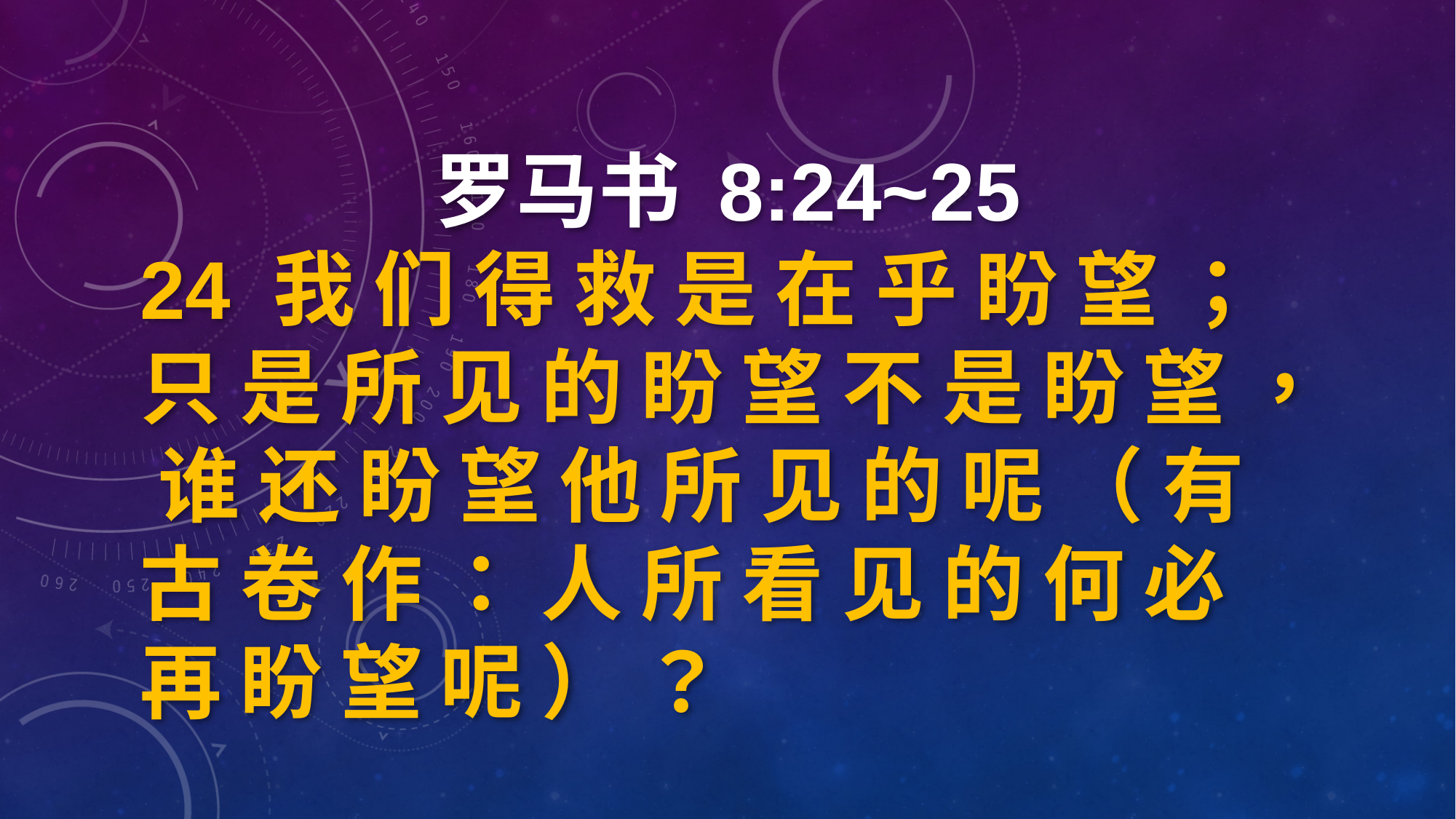

罗马书 8:24~25
24 我 们 得 救 是 在 乎 盼 望 ； 只 是 所 见 的 盼 望 不 是 盼 望 ， 谁 还 盼 望 他 所 见 的 呢 （ 有 古 卷 作 ： 人 所 看 见 的 何 必 再 盼 望 呢 ） ？